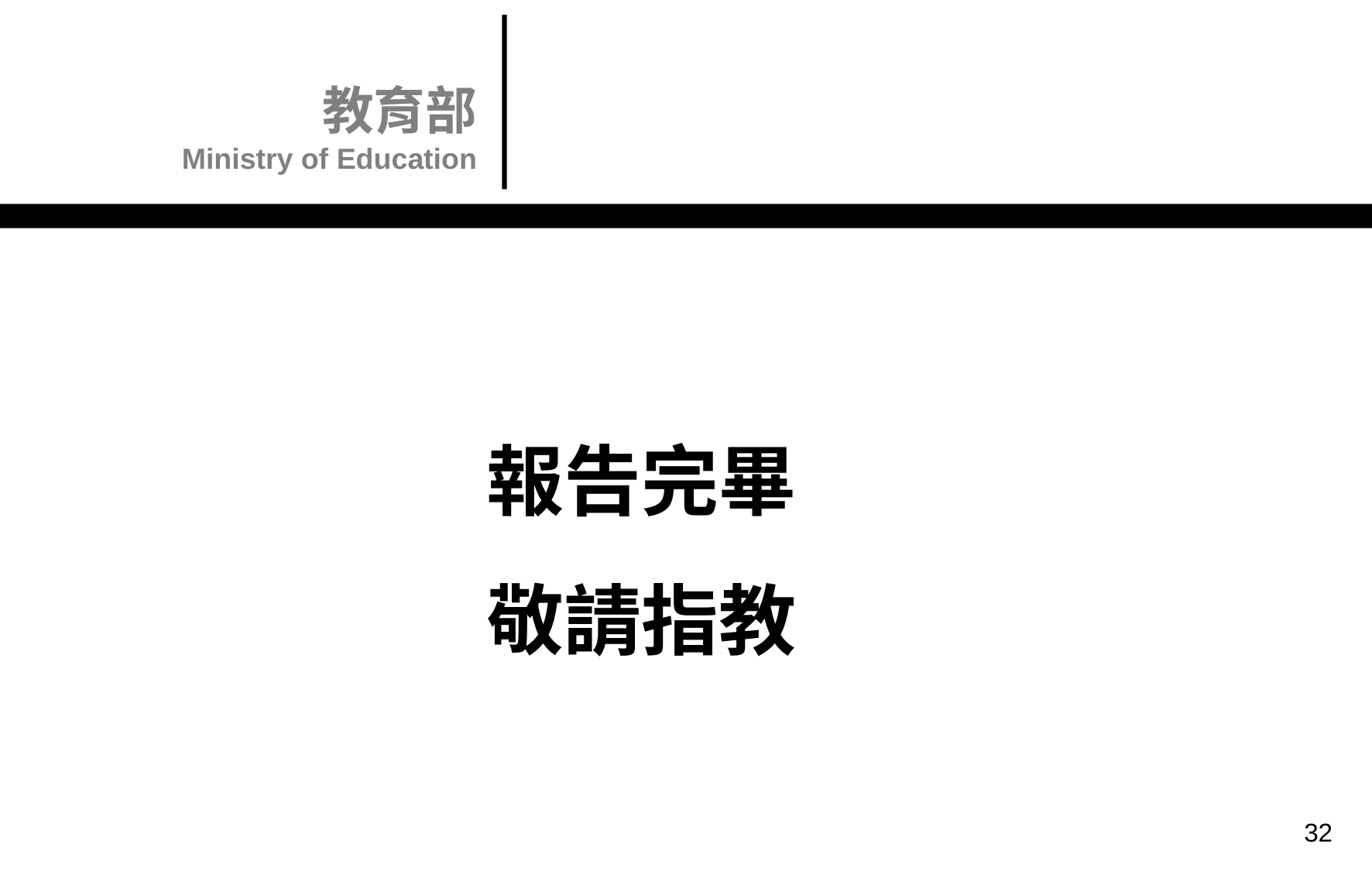

教育部
Ministry of Education
報告完畢
敬請指教
32